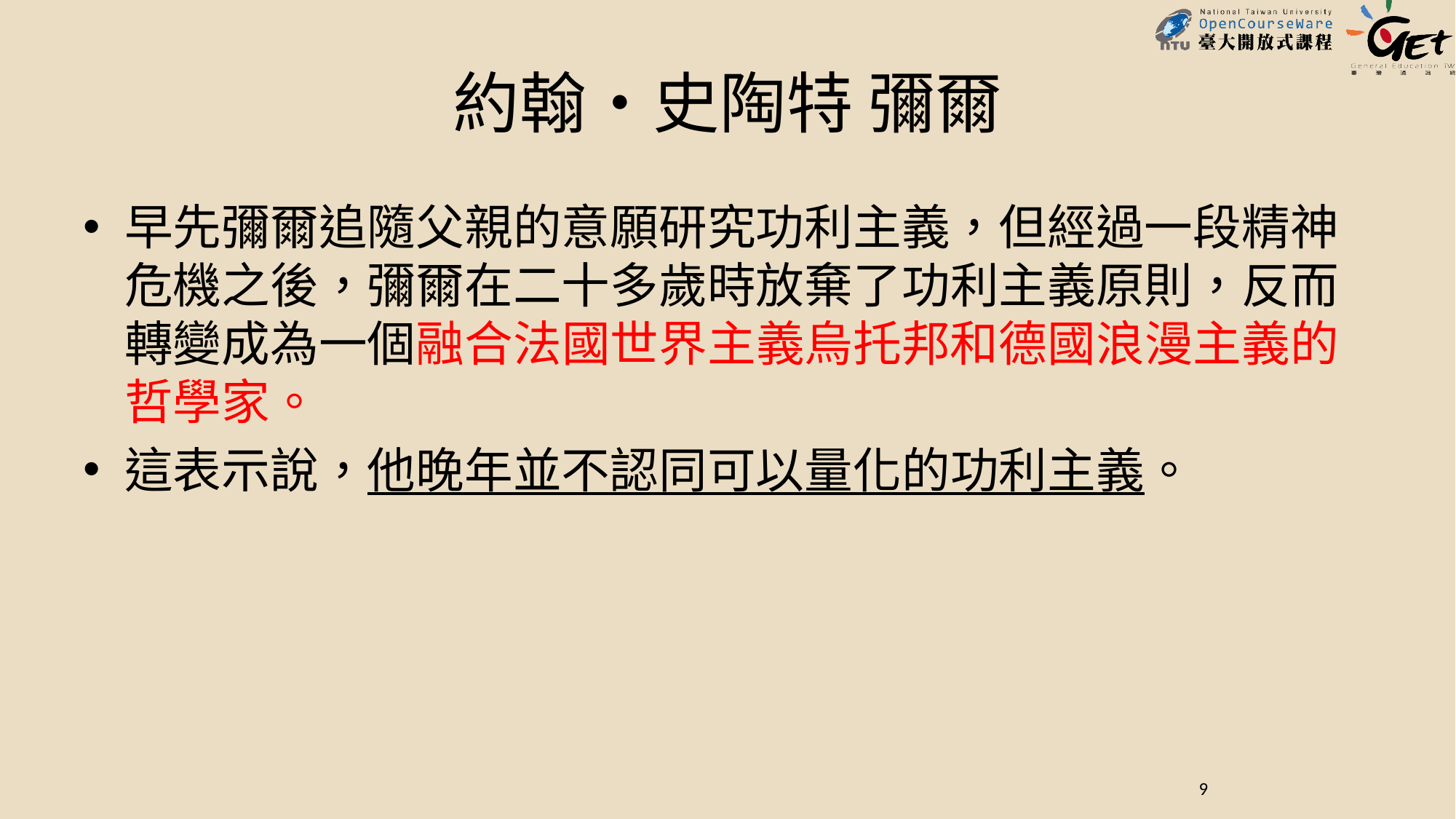

約翰‧史陶特 彌爾
早先彌爾追隨父親的意願研究功利主義，但經過一段精神危機之後，彌爾在二十多歲時放棄了功利主義原則，反而轉變成為一個融合法國世界主義烏托邦和德國浪漫主義的哲學家。
這表示說，他晚年並不認同可以量化的功利主義。
9